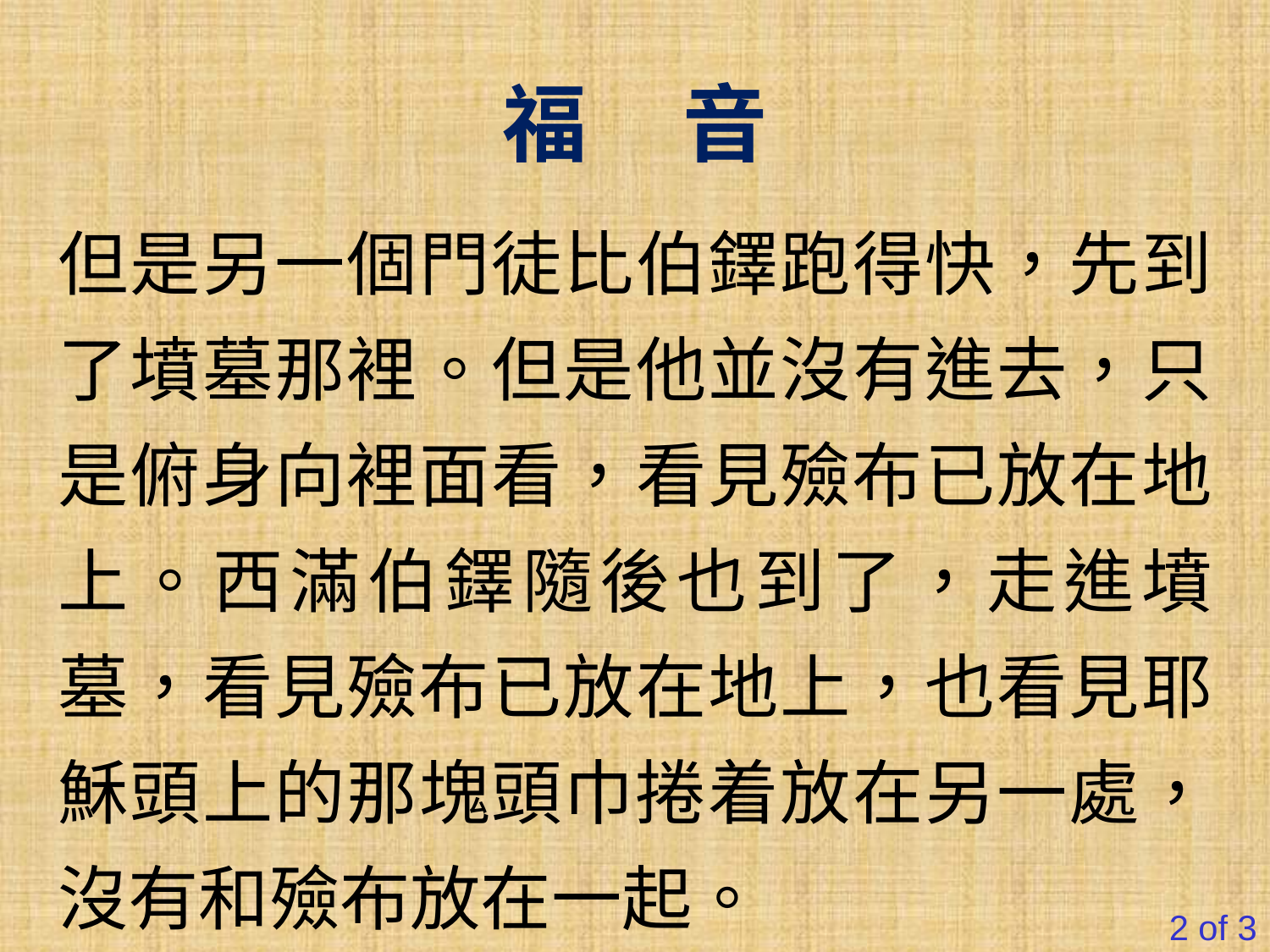

福     音

但是另一個門徒比伯鐸跑得快，先到了墳墓那裡。但是他並沒有進去，只是俯身向裡面看，看見殮布已放在地上。西滿伯鐸隨後也到了，走進墳墓，看見殮布已放在地上，也看見耶穌頭上的那塊頭巾捲着放在另一處，沒有和殮布放在一起。
2 of 3